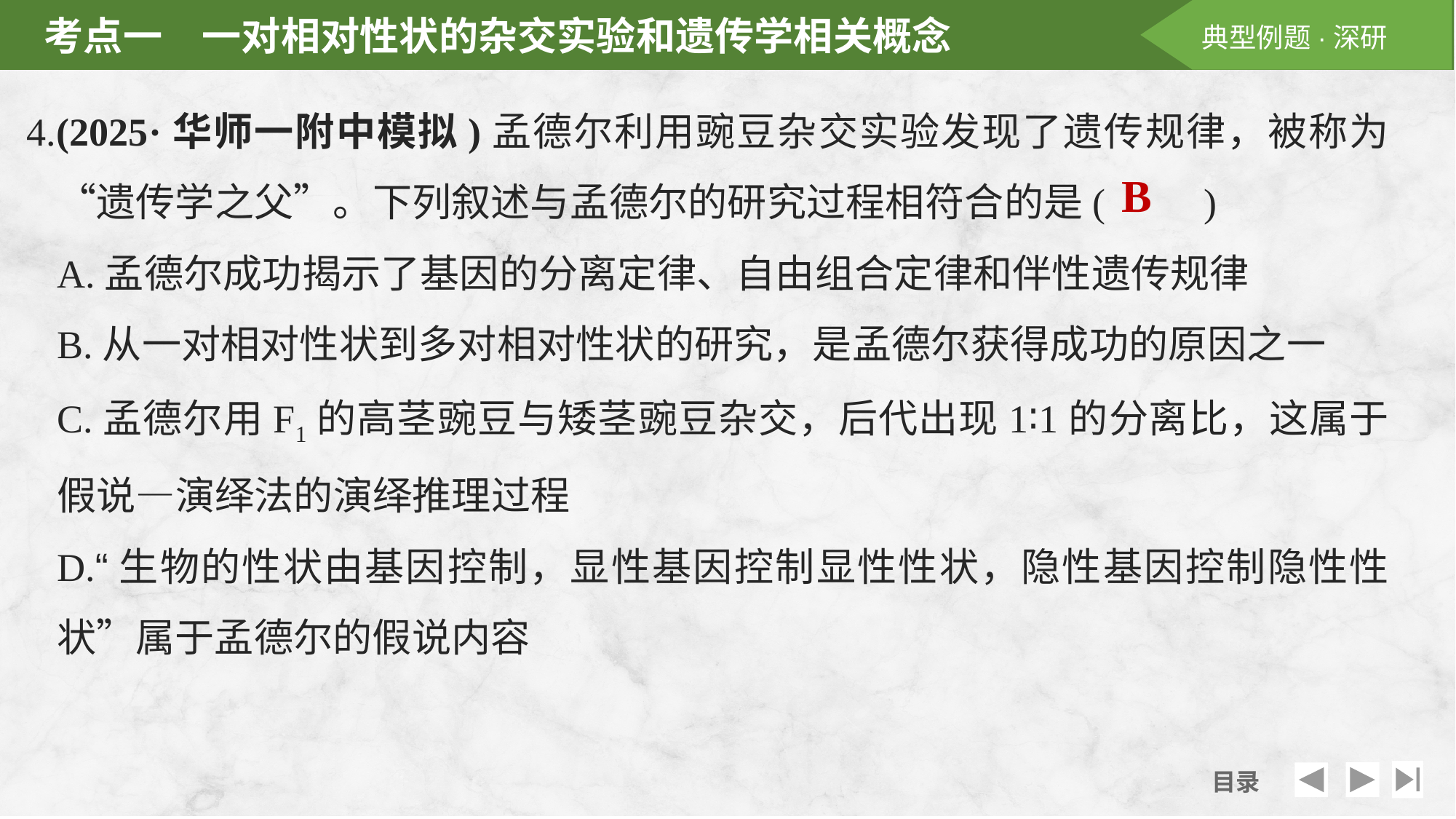

4.(2025·华师一附中模拟)孟德尔利用豌豆杂交实验发现了遗传规律，被称为“遗传学之父”。下列叙述与孟德尔的研究过程相符合的是(　　)
	A.孟德尔成功揭示了基因的分离定律、自由组合定律和伴性遗传规律
	B.从一对相对性状到多对相对性状的研究，是孟德尔获得成功的原因之一
	C.孟德尔用F1的高茎豌豆与矮茎豌豆杂交，后代出现1∶1的分离比，这属于假说—演绎法的演绎推理过程
	D.“生物的性状由基因控制，显性基因控制显性性状，隐性基因控制隐性性状”属于孟德尔的假说内容
B